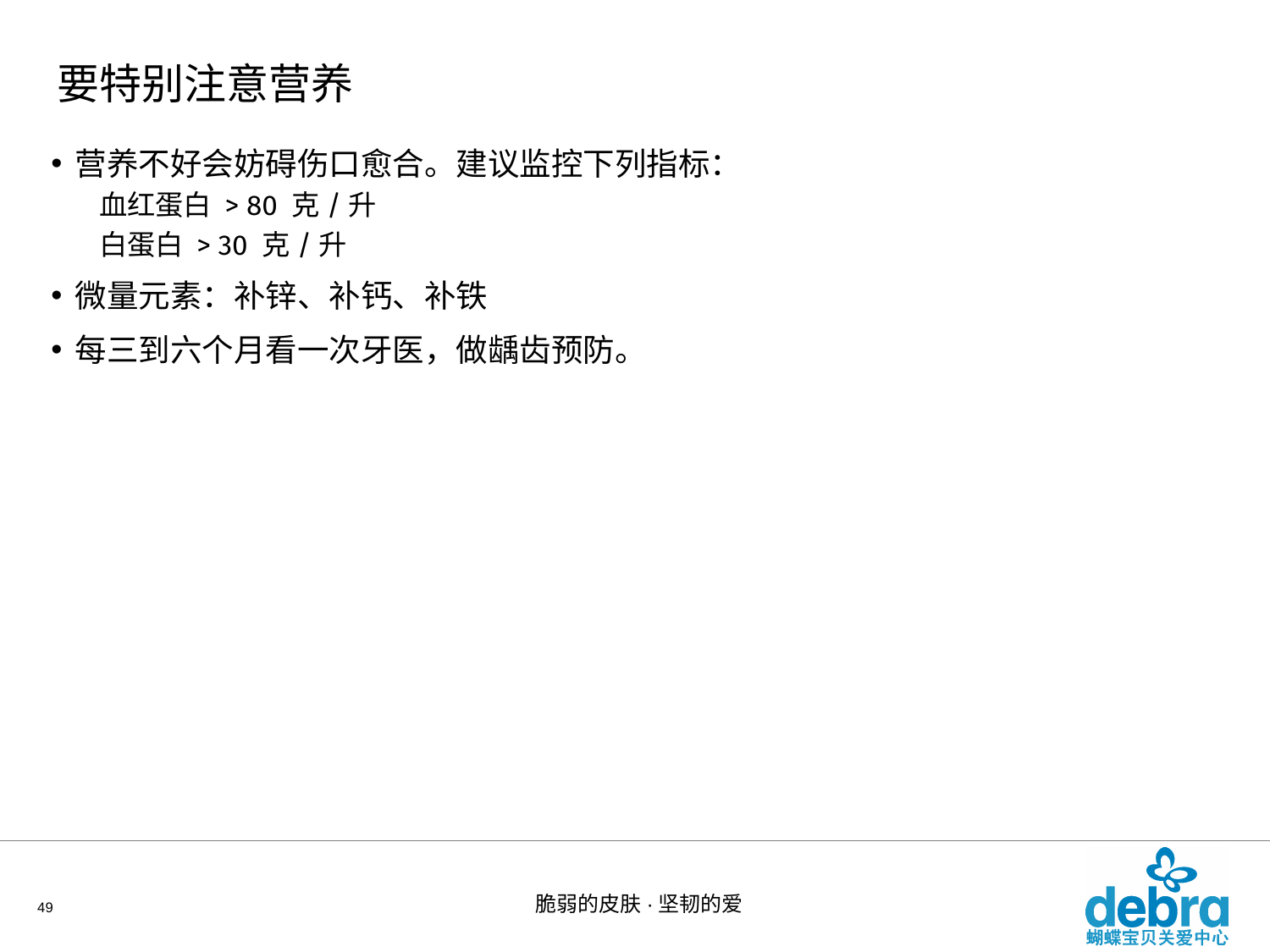

# 要特别注意营养
营养不好会妨碍伤口愈合。建议监控下列指标：
血红蛋白 > 80 克/升
白蛋白 > 30 克/升
微量元素：补锌、补钙、补铁
每三到六个月看一次牙医，做龋齿预防。